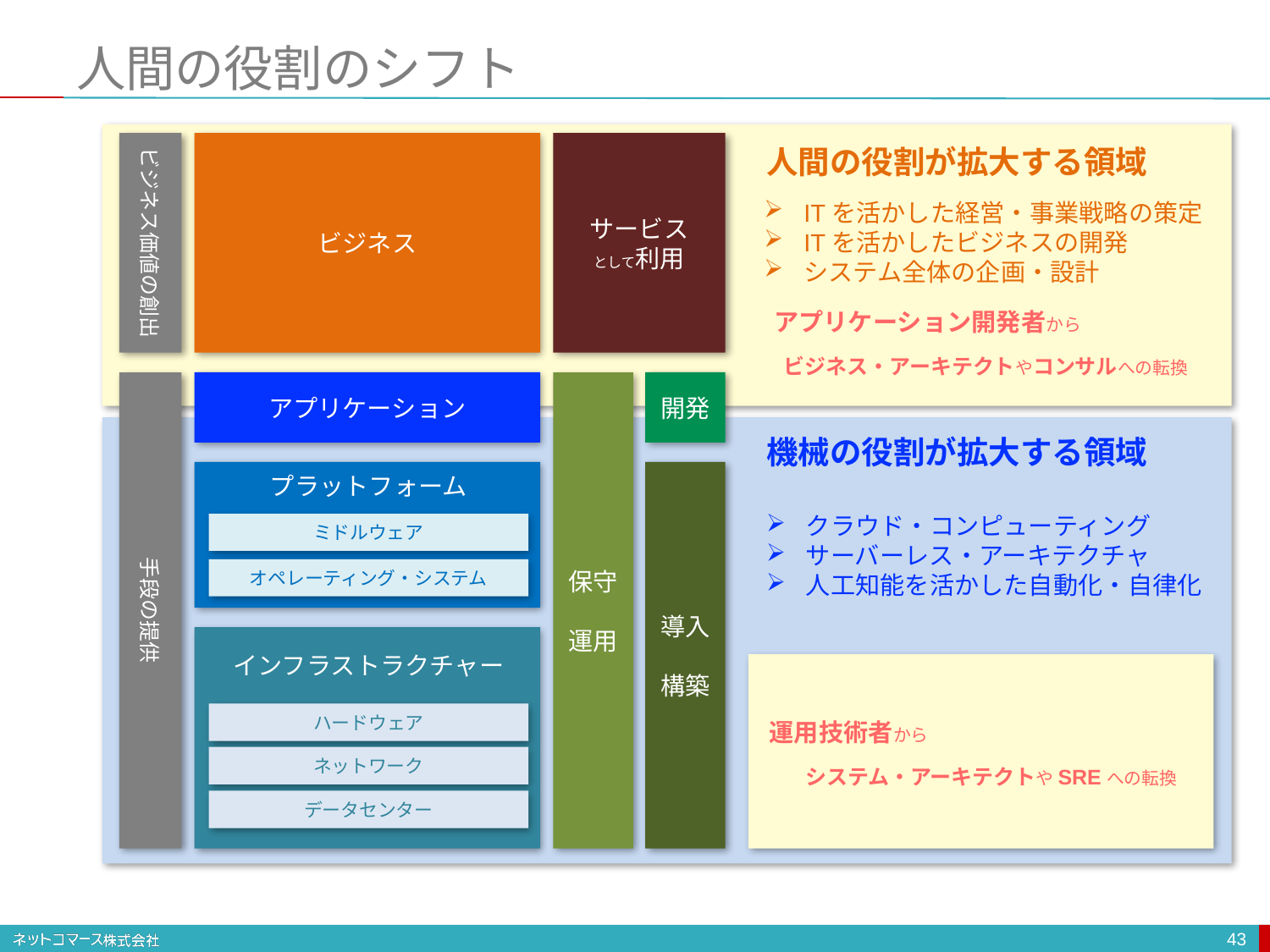

# 人間の役割のシフト

ビジネス価値の創出
サービス
として利用
ビジネス
人間の役割が拡大する領域
ITを活かした経営・事業戦略の策定
ITを活かしたビジネスの開発
システム全体の企画・設計
アプリケーション開発者から

 ビジネス・アーキテクトやコンサルへの転換
開発
アプリケーション
保守

運用
手段の提供

機械の役割が拡大する領域
導入

構築

プラットフォーム
クラウド・コンピューティング
サーバーレス・アーキテクチャ
人工知能を活かした自動化・自律化
ミドルウェア
オペレーティング・システム

インフラストラクチャー

ハードウェア
運用技術者から

  　システム・アーキテクトやSREへの転換
ネットワーク
データセンター
43